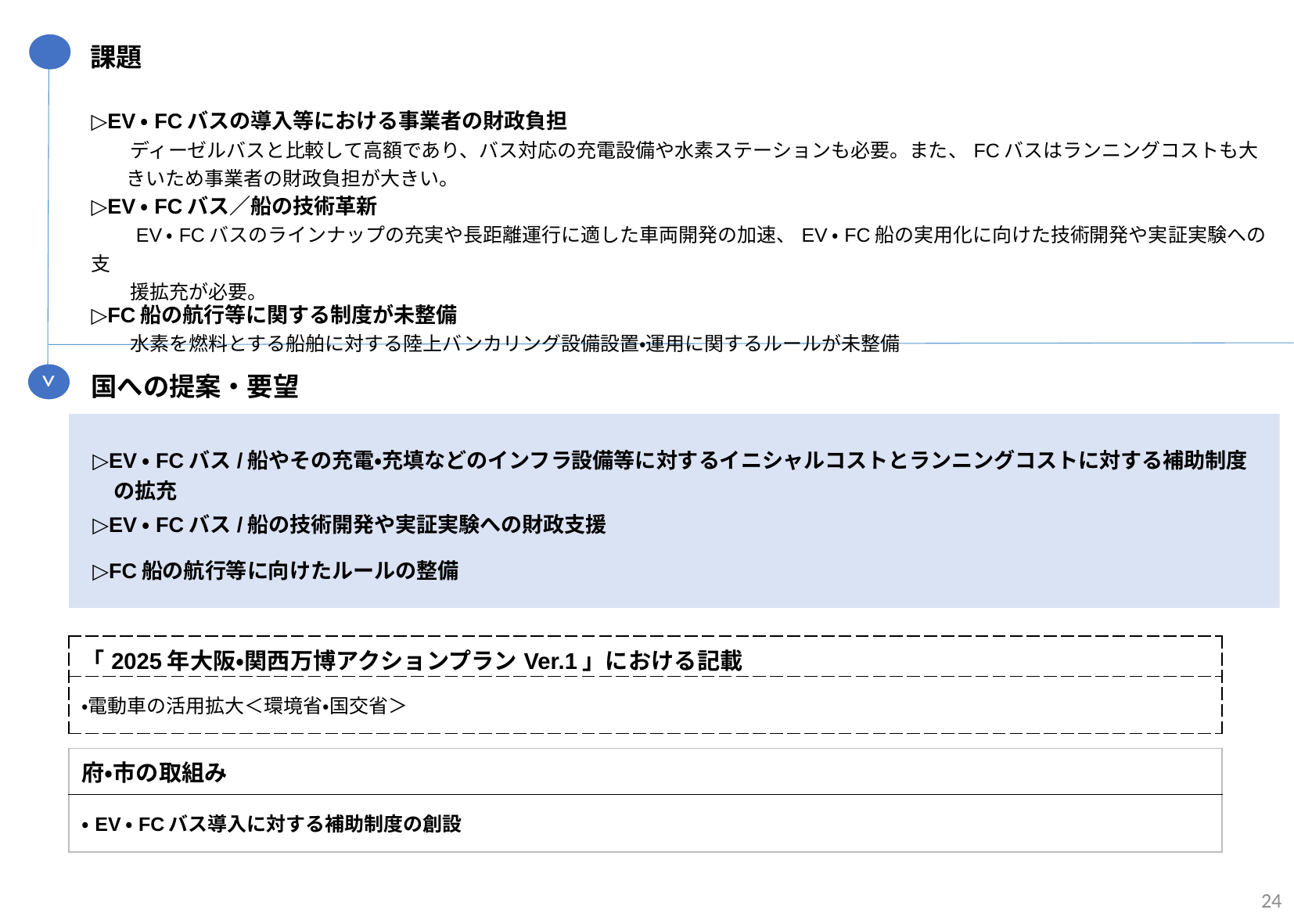

課題
| ▷EV・FCバスの導入等における事業者の財政負担 　　ディーゼルバスと比較して高額であり、バス対応の充電設備や水素ステーションも必要。また、FCバスはランニングコストも大きいため事業者の財政負担が大きい。 |
| --- |
| ▷EV・FCバス／船の技術革新 　　EV・FCバスのラインナップの充実や長距離運行に適した車両開発の加速、EV・FC船の実用化に向けた技術開発や実証実験への支 　　援拡充が必要。 |
| ▷FC船の航行等に関する制度が未整備 　　水素を燃料とする船舶に対する陸上バンカリング設備設置・運用に関するルールが未整備 |
|  |
>

国への提案・要望

| ▷EV・FCバス/船やその充電・充填などのインフラ設備等に対するイニシャルコストとランニングコストに対する補助制度 　の拡充 |
| --- |
| ▷EV・FCバス/船の技術開発や実証実験への財政支援 |
| ▷FC船の航行等に向けたルールの整備 |
| 「2025年大阪・関西万博アクションプランVer.1」における記載 |
| --- |
| ・電動車の活用拡大＜環境省・国交省＞ |
| 府・市の取組み |
| --- |
| ・EV・FCバス導入に対する補助制度の創設 |

24